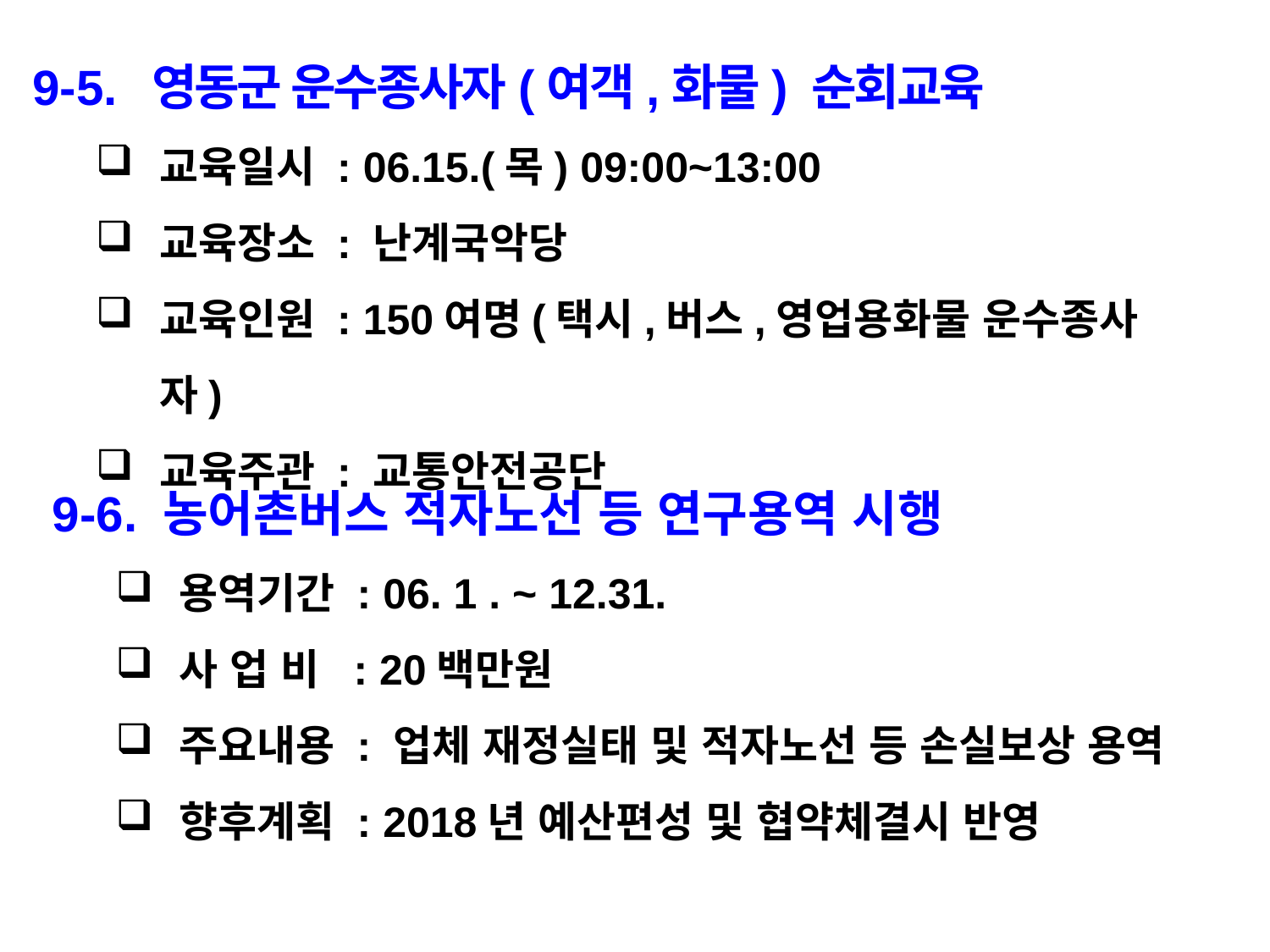

9-5.  영동군 운수종사자(여객,화물) 순회교육
교육일시 : 06.15.(목) 09:00~13:00
교육장소 : 난계국악당
교육인원 : 150여명(택시,버스,영업용화물 운수종사자)
교육주관 : 교통안전공단

9-6. 농어촌버스 적자노선 등 연구용역 시행
용역기간 : 06. 1 . ~ 12.31.
사 업 비  : 20백만원
주요내용 : 업체 재정실태 및 적자노선 등 손실보상 용역
향후계획 : 2018년 예산편성 및 협약체결시 반영